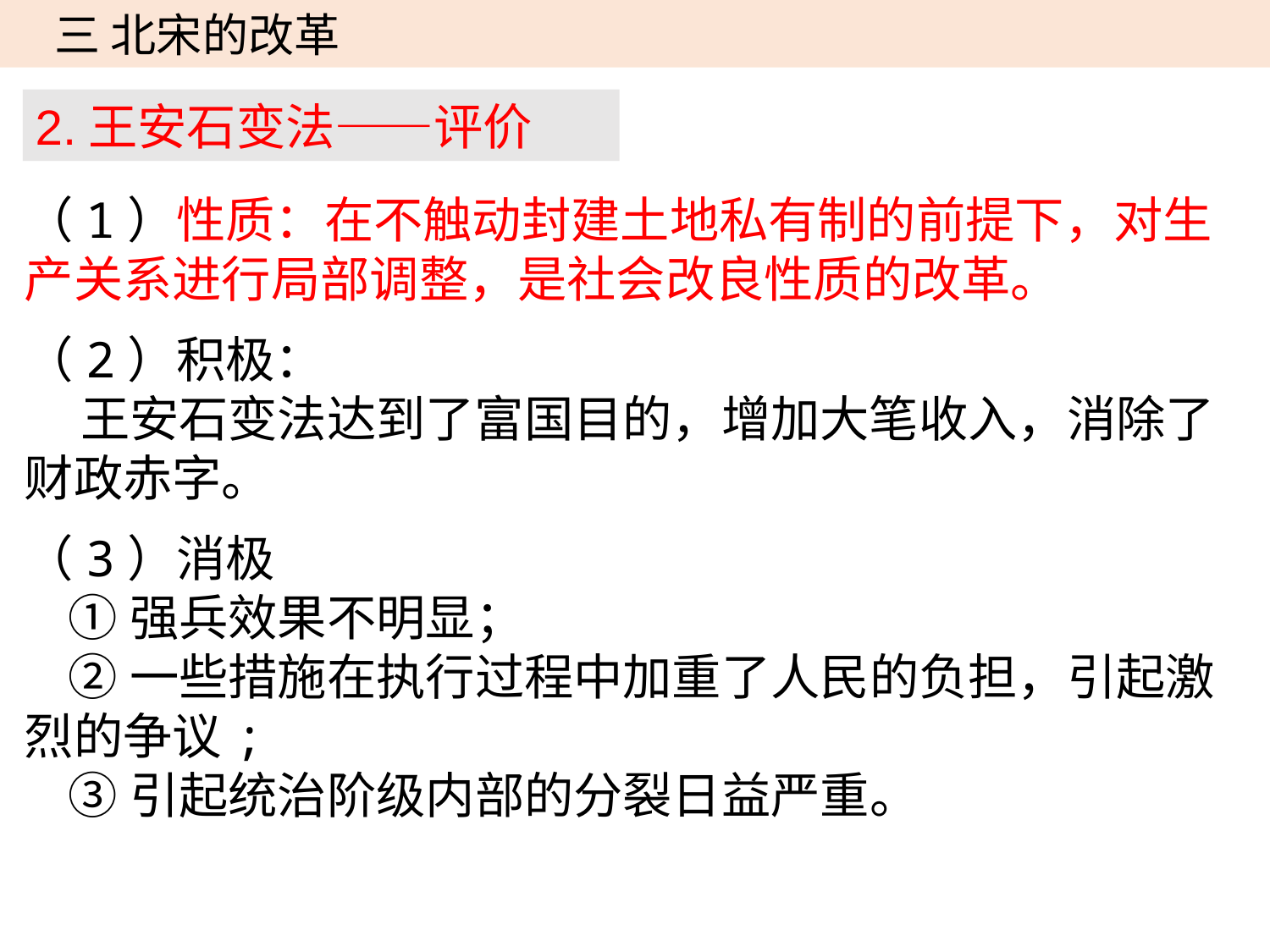

三 北宋的改革
2.王安石变法——评价
（1）性质：在不触动封建土地私有制的前提下，对生产关系进行局部调整，是社会改良性质的改革。
（2）积极：
    王安石变法达到了富国目的，增加大笔收入，消除了财政赤字。
（3）消极
    ①强兵效果不明显；
    ②一些措施在执行过程中加重了人民的负担，引起激烈的争议;
    ③引起统治阶级内部的分裂日益严重。